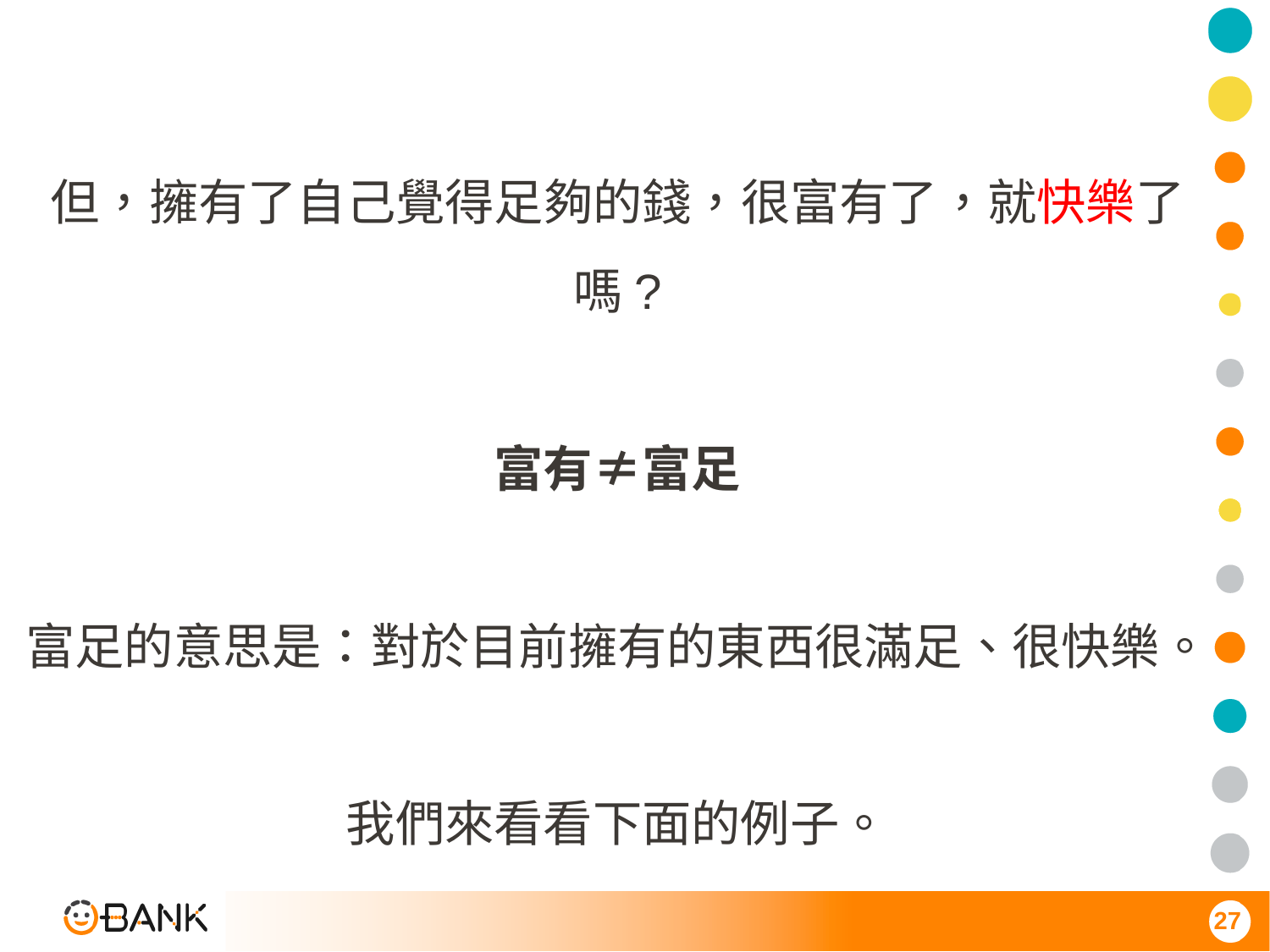

但，擁有了自己覺得足夠的錢，很富有了，就快樂了嗎?

富有≠富足

富足的意思是：對於目前擁有的東西很滿足、很快樂。

我們來看看下面的例子。